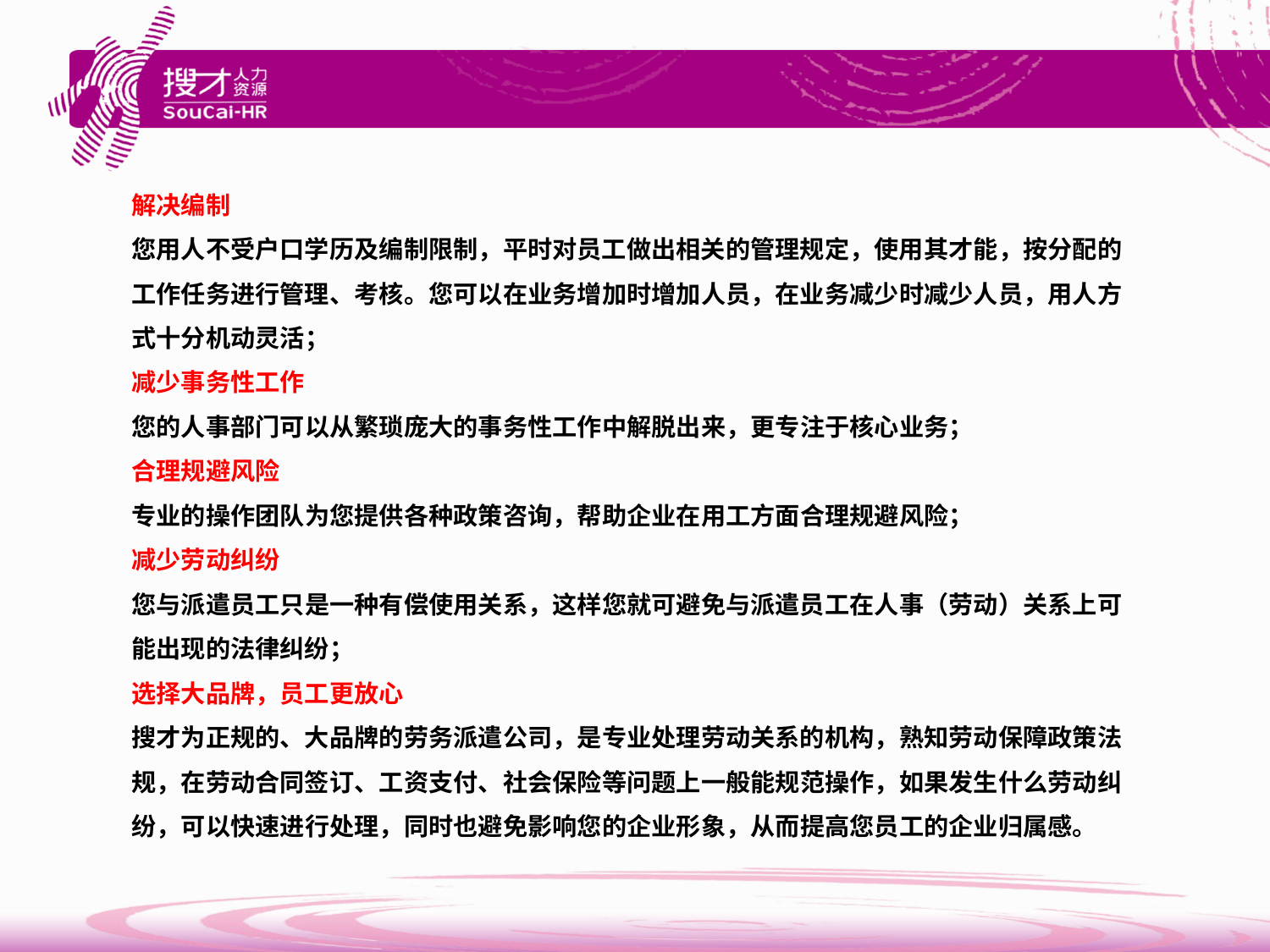

解决编制
您用人不受户口学历及编制限制，平时对员工做出相关的管理规定，使用其才能，按分配的工作任务进行管理、考核。您可以在业务增加时增加人员，在业务减少时减少人员，用人方式十分机动灵活；
减少事务性工作
您的人事部门可以从繁琐庞大的事务性工作中解脱出来，更专注于核心业务；
合理规避风险
专业的操作团队为您提供各种政策咨询，帮助企业在用工方面合理规避风险；
减少劳动纠纷
您与派遣员工只是一种有偿使用关系，这样您就可避免与派遣员工在人事（劳动）关系上可能出现的法律纠纷；
选择大品牌，员工更放心
搜才为正规的、大品牌的劳务派遣公司，是专业处理劳动关系的机构，熟知劳动保障政策法规，在劳动合同签订、工资支付、社会保险等问题上一般能规范操作，如果发生什么劳动纠纷，可以快速进行处理，同时也避免影响您的企业形象，从而提高您员工的企业归属感。